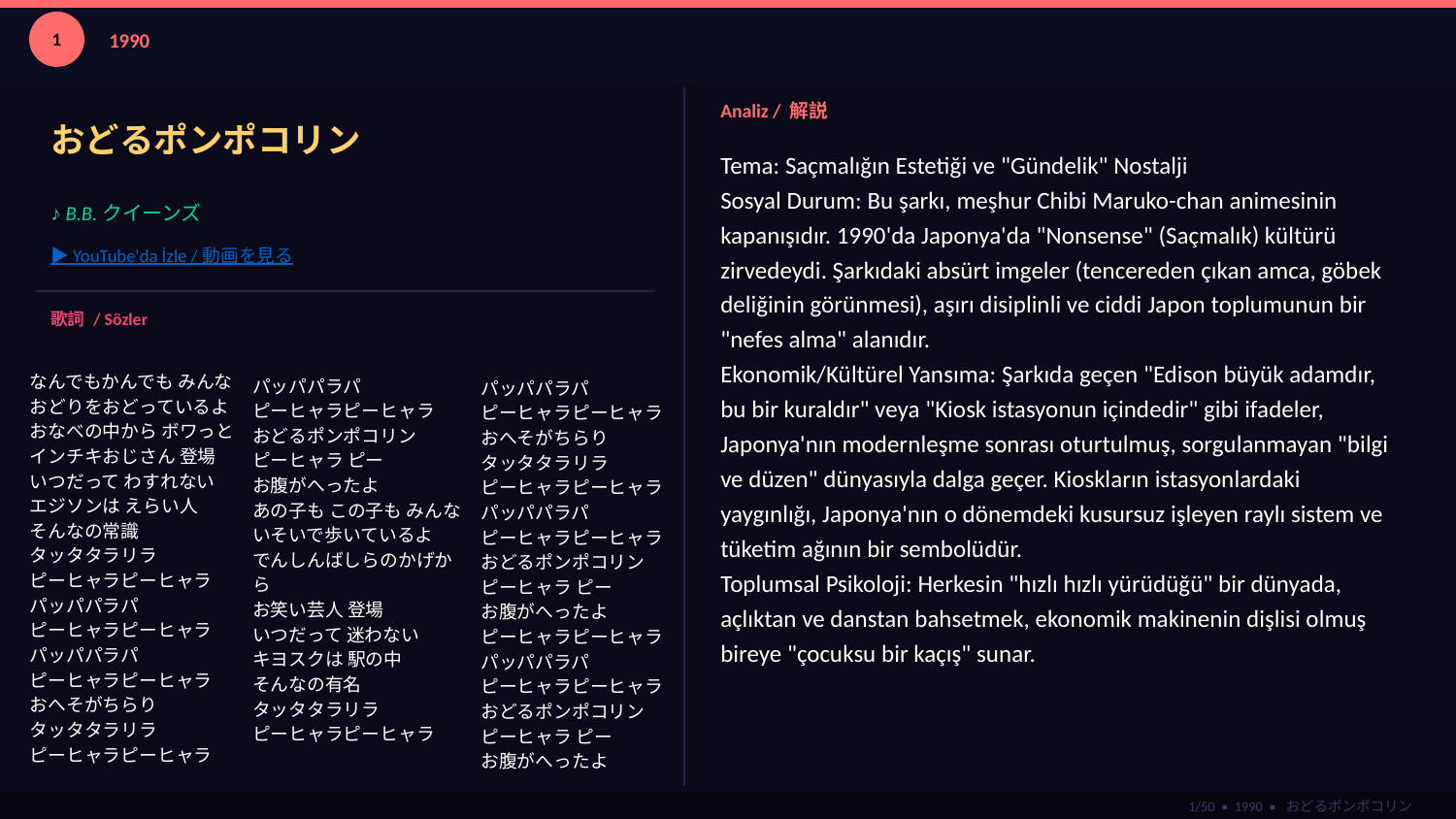

1
1990
おどるポンポコリン

Analiz / 解説
Tema: Saçmalığın Estetiği ve "Gündelik" Nostalji
Sosyal Durum: Bu şarkı, meşhur Chibi Maruko-chan animesinin kapanışıdır. 1990'da Japonya'da "Nonsense" (Saçmalık) kültürü zirvedeydi. Şarkıdaki absürt imgeler (tencereden çıkan amca, göbek deliğinin görünmesi), aşırı disiplinli ve ciddi Japon toplumunun bir "nefes alma" alanıdır.
Ekonomik/Kültürel Yansıma: Şarkıda geçen "Edison büyük adamdır, bu bir kuraldır" veya "Kiosk istasyonun içindedir" gibi ifadeler, Japonya'nın modernleşme sonrası oturtulmuş, sorgulanmayan "bilgi ve düzen" dünyasıyla dalga geçer. Kioskların istasyonlardaki yaygınlığı, Japonya'nın o dönemdeki kusursuz işleyen raylı sistem ve tüketim ağının bir sembolüdür.
Toplumsal Psikoloji: Herkesin "hızlı hızlı yürüdüğü" bir dünyada, açlıktan ve danstan bahsetmek, ekonomik makinenin dişlisi olmuş bireye "çocuksu bir kaçış" sunar.
♪ B.B.クイーンズ
▶ YouTube'da İzle / 動画を見る

歌詞 / Sözler
なんでもかんでも みんな
おどりをおどっているよ
おなべの中から ボワっと
インチキおじさん 登場
いつだって わすれない
エジソンは えらい人
そんなの常識
タッタタラリラ
ピーヒャラピーヒャラ
パッパパラパ
ピーヒャラピーヒャラ
パッパパラパ
ピーヒャラピーヒャラ
おへそがちらり
タッタタラリラ
ピーヒャラピーヒャラ
パッパパラパ
ピーヒャラピーヒャラ
おどるポンポコリン
ピーヒャラ ピー
お腹がへったよ
あの子も この子も みんな
いそいで歩いているよ
でんしんばしらのかげから
お笑い芸人 登場
いつだって 迷わない
キヨスクは 駅の中
そんなの有名
タッタタラリラ
ピーヒャラピーヒャラ

パッパパラパ
ピーヒャラピーヒャラ
おへそがちらり
タッタタラリラ
ピーヒャラピーヒャラ
パッパパラパ
ピーヒャラピーヒャラ
おどるポンポコリン
ピーヒャラ ピー
お腹がへったよ
ピーヒャラピーヒャラ
パッパパラパ
ピーヒャラピーヒャラ
おどるポンポコリン
ピーヒャラ ピー
お腹がへったよ

1/50  •  1990  •  おどるポンポコリン